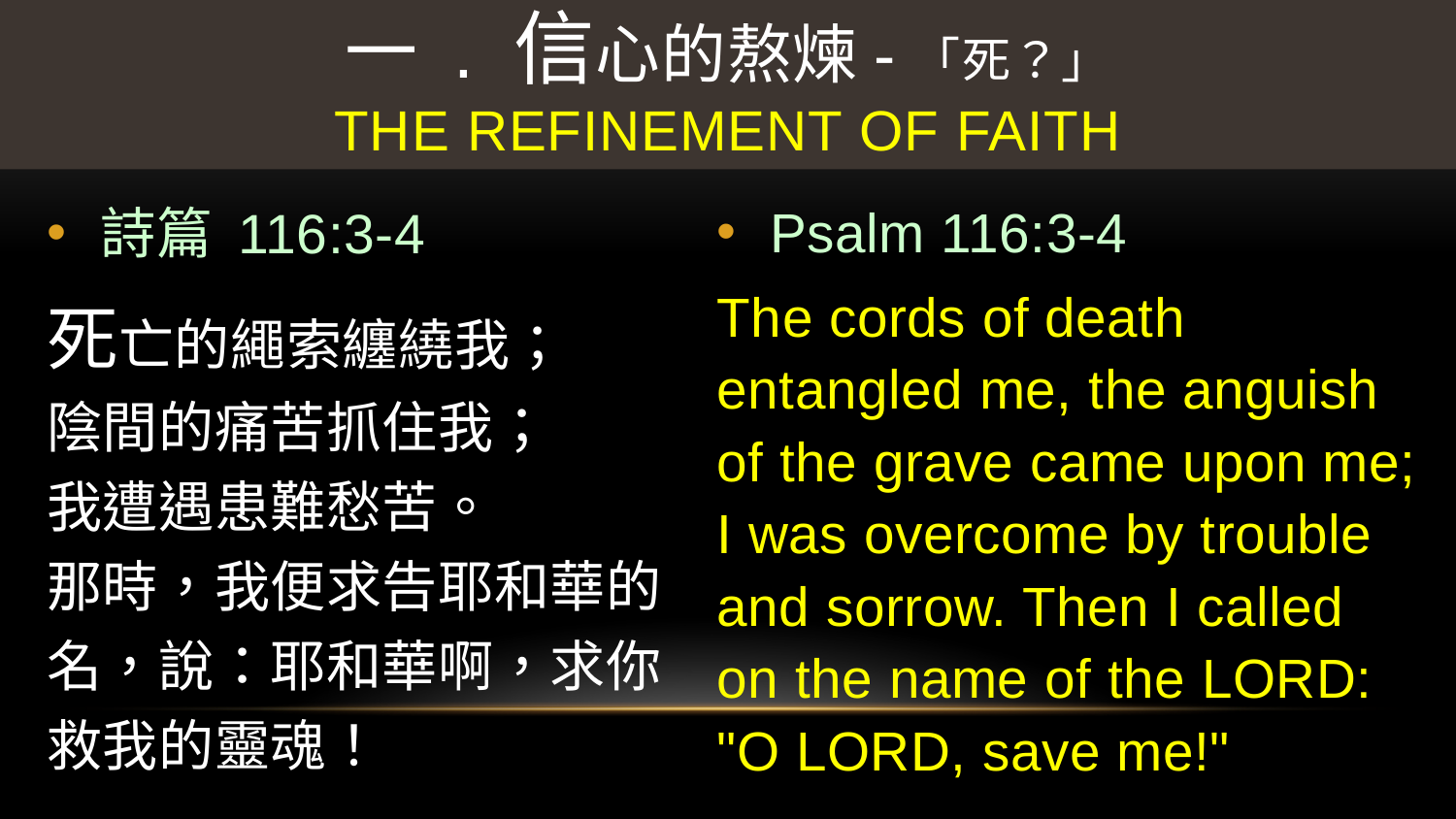

# 一 . 信心的熬煉-「死？」 the REFINEMENT of faith
詩篇 116:3-4
死亡的繩索纏繞我；
陰間的痛苦抓住我；
我遭遇患難愁苦。
那時，我便求告耶和華的名，說：耶和華啊，求你救我的靈魂！

Psalm 116:3-4
The cords of death entangled me, the anguish of the grave came upon me; I was overcome by trouble and sorrow. Then I called on the name of the LORD:
"O LORD, save me!"